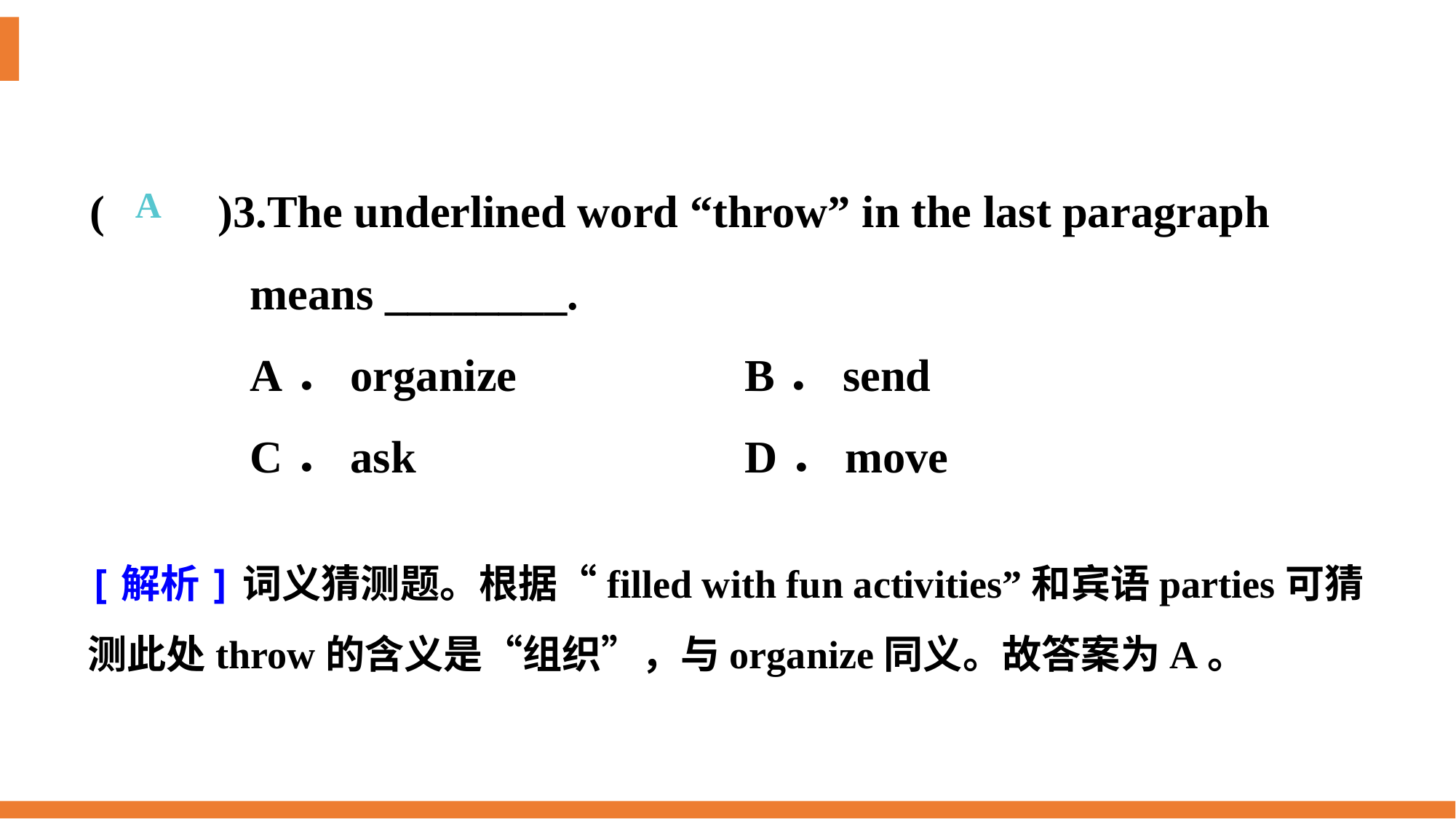

(　　)3.The underlined word “throw” in the last paragraph
means ________.
A．organize  		B．send
C．ask  			D．move
A
[解析]词义猜测题。根据“filled with fun activities”和宾语parties可猜测此处throw的含义是“组织”，与organize同义。故答案为A。